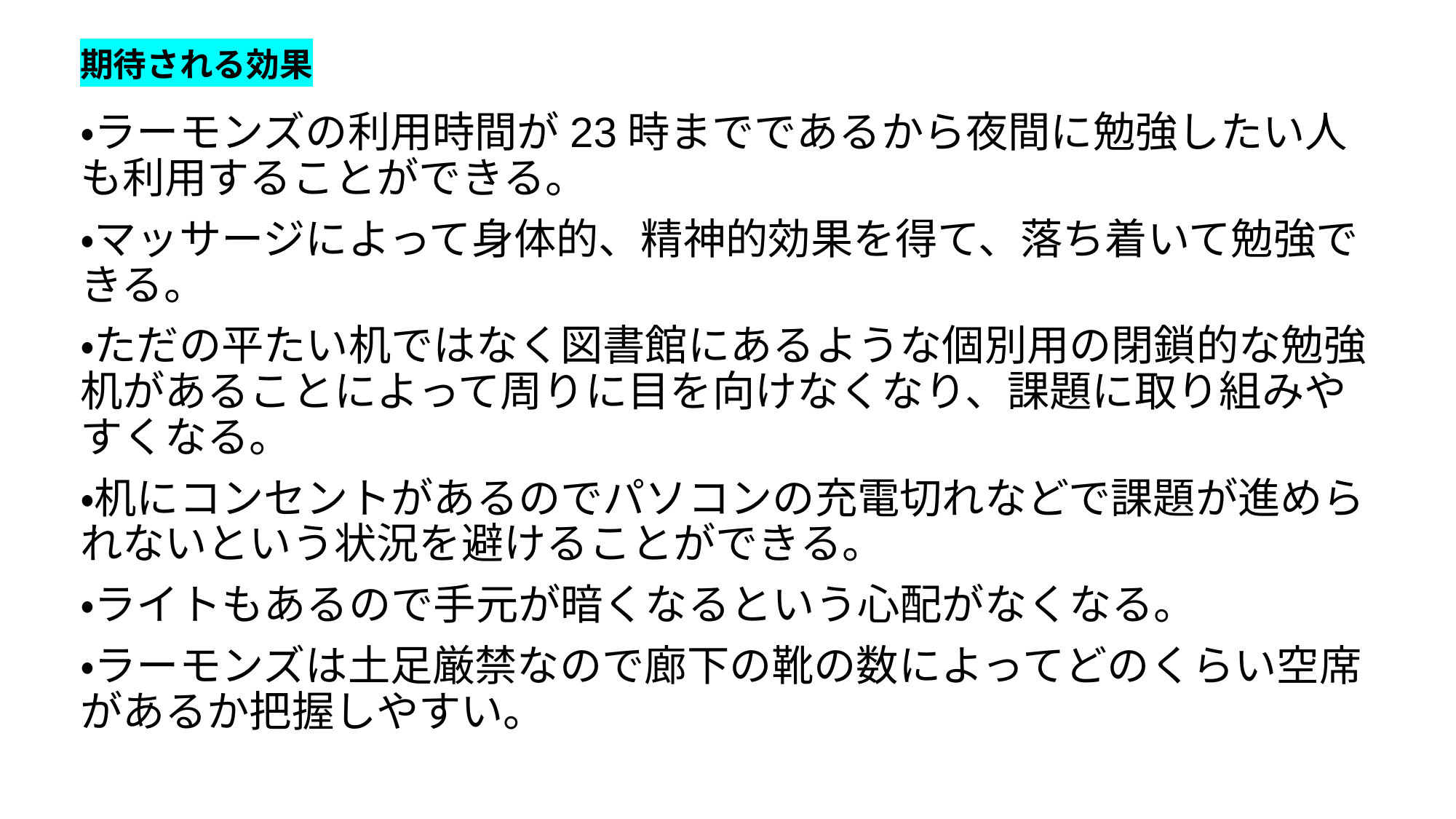

# 期待される効果
・ラーモンズの利用時間が23時までであるから夜間に勉強したい人も利用することができる。
・マッサージによって身体的、精神的効果を得て、落ち着いて勉強できる。
・ただの平たい机ではなく図書館にあるような個別用の閉鎖的な勉強机があることによって周りに目を向けなくなり、課題に取り組みやすくなる。
・机にコンセントがあるのでパソコンの充電切れなどで課題が進められないという状況を避けることができる。
・ライトもあるので手元が暗くなるという心配がなくなる。
・ラーモンズは土足厳禁なので廊下の靴の数によってどのくらい空席があるか把握しやすい。